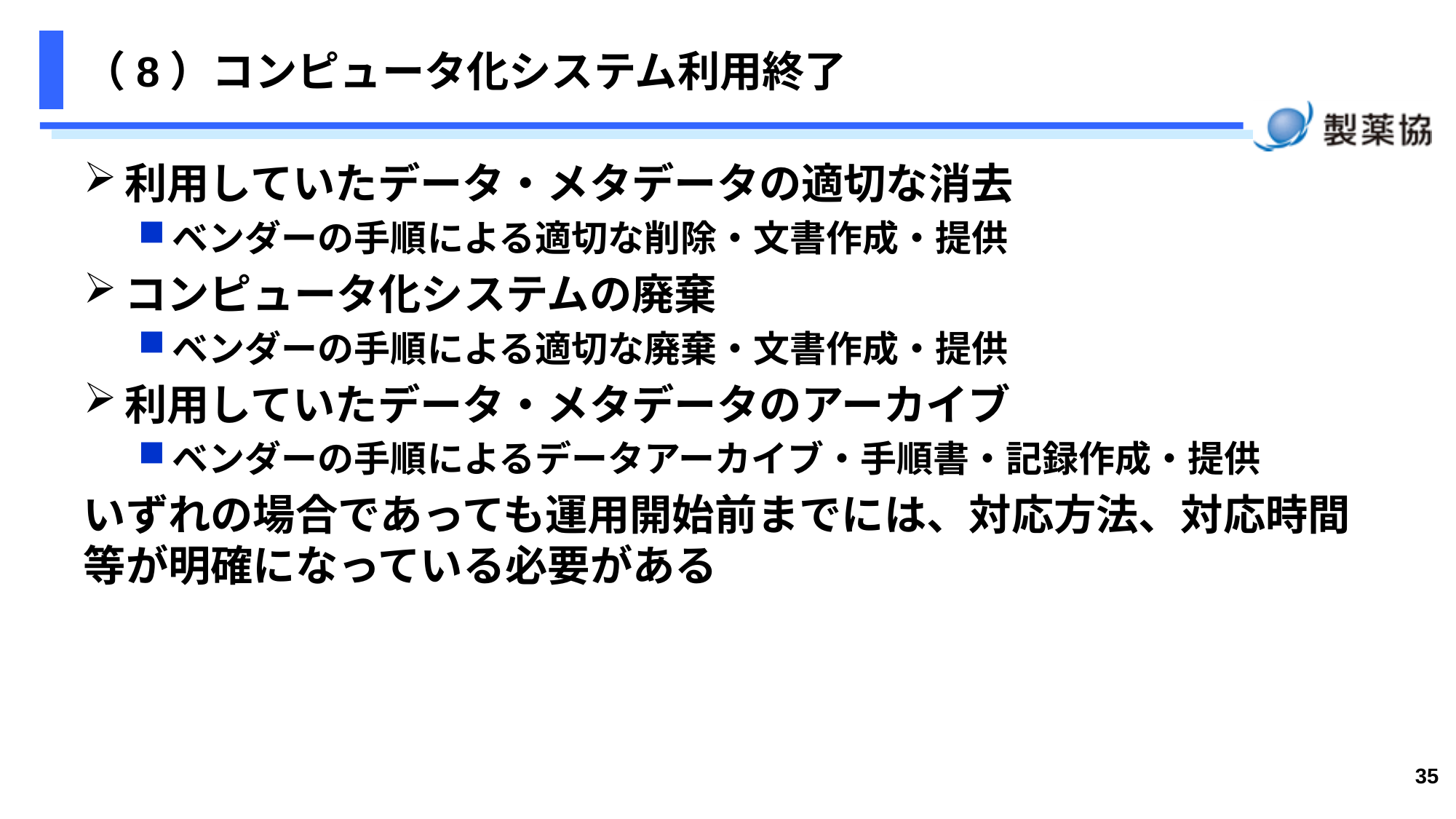

# （8）コンピュータ化システム利用終了
利用していたデータ・メタデータの適切な消去
ベンダーの手順による適切な削除・文書作成・提供
コンピュータ化システムの廃棄
ベンダーの手順による適切な廃棄・文書作成・提供
利用していたデータ・メタデータのアーカイブ
ベンダーの手順によるデータアーカイブ・手順書・記録作成・提供
いずれの場合であっても運用開始前までには、対応方法、対応時間等が明確になっている必要がある
35